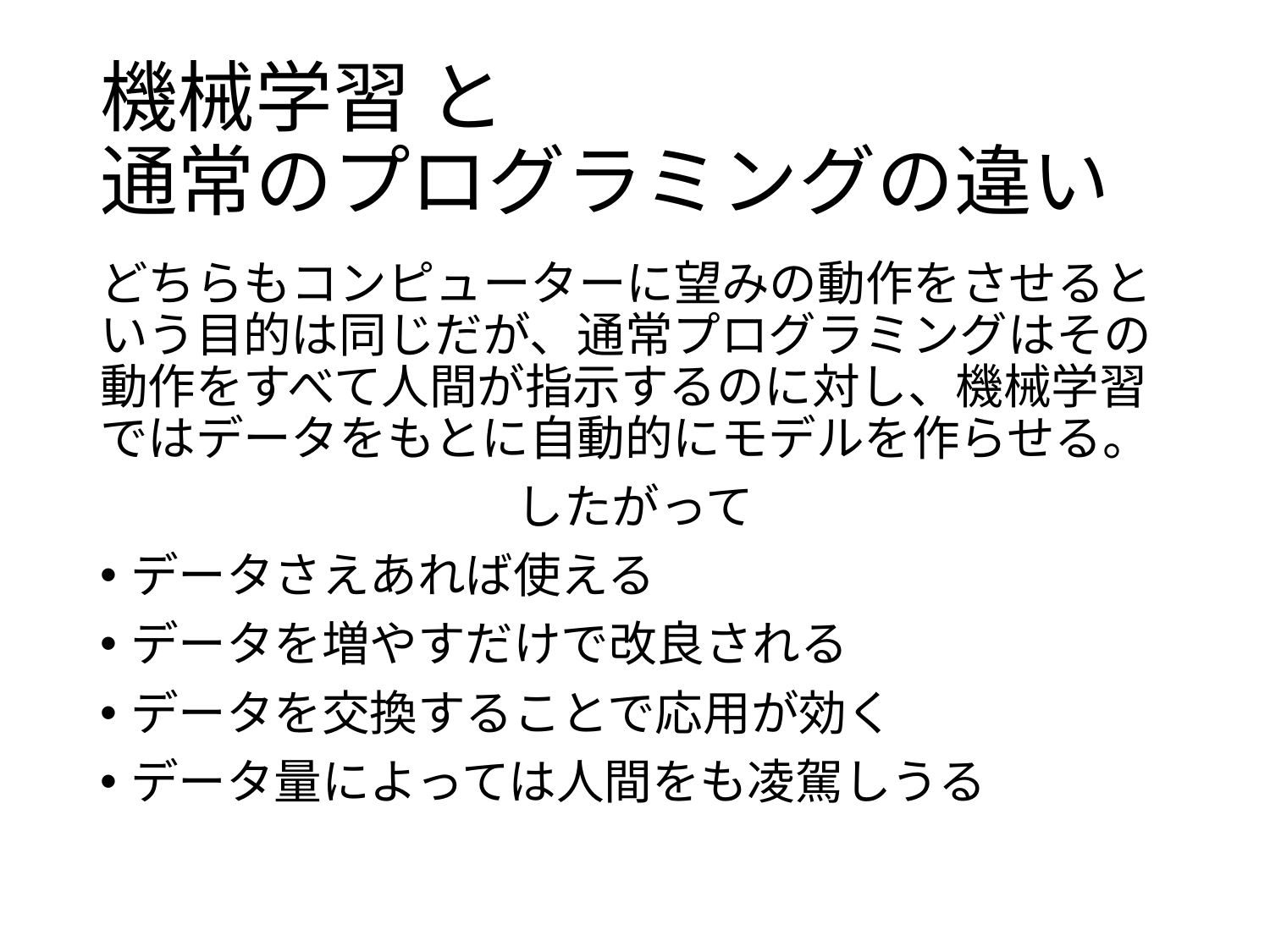

# 機械学習 と 通常のプログラミングの違い
どちらもコンピューターに望みの動作をさせるという目的は同じだが、通常プログラミングはその動作をすべて人間が指示するのに対し、機械学習ではデータをもとに自動的にモデルを作らせる。
したがって
データさえあれば使える
データを増やすだけで改良される
データを交換することで応用が効く
データ量によっては人間をも凌駕しうる